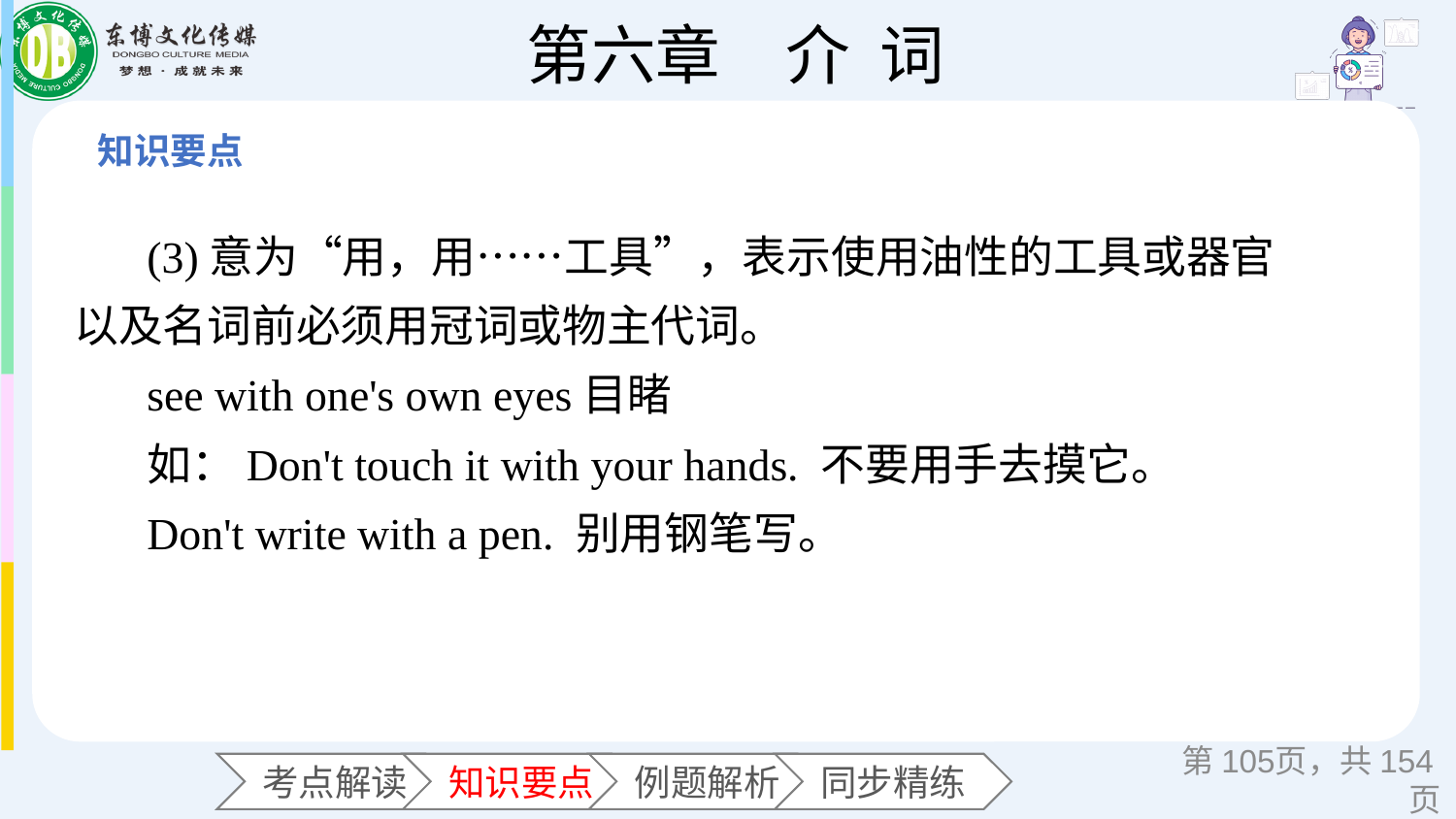

(3)意为“用，用……工具”，表示使用油性的工具或器官以及名词前必须用冠词或物主代词。
see with one's own eyes目睹
如：Don't touch it with your hands. 不要用手去摸它。
Don't write with a pen. 别用钢笔写。
第105页，共154页